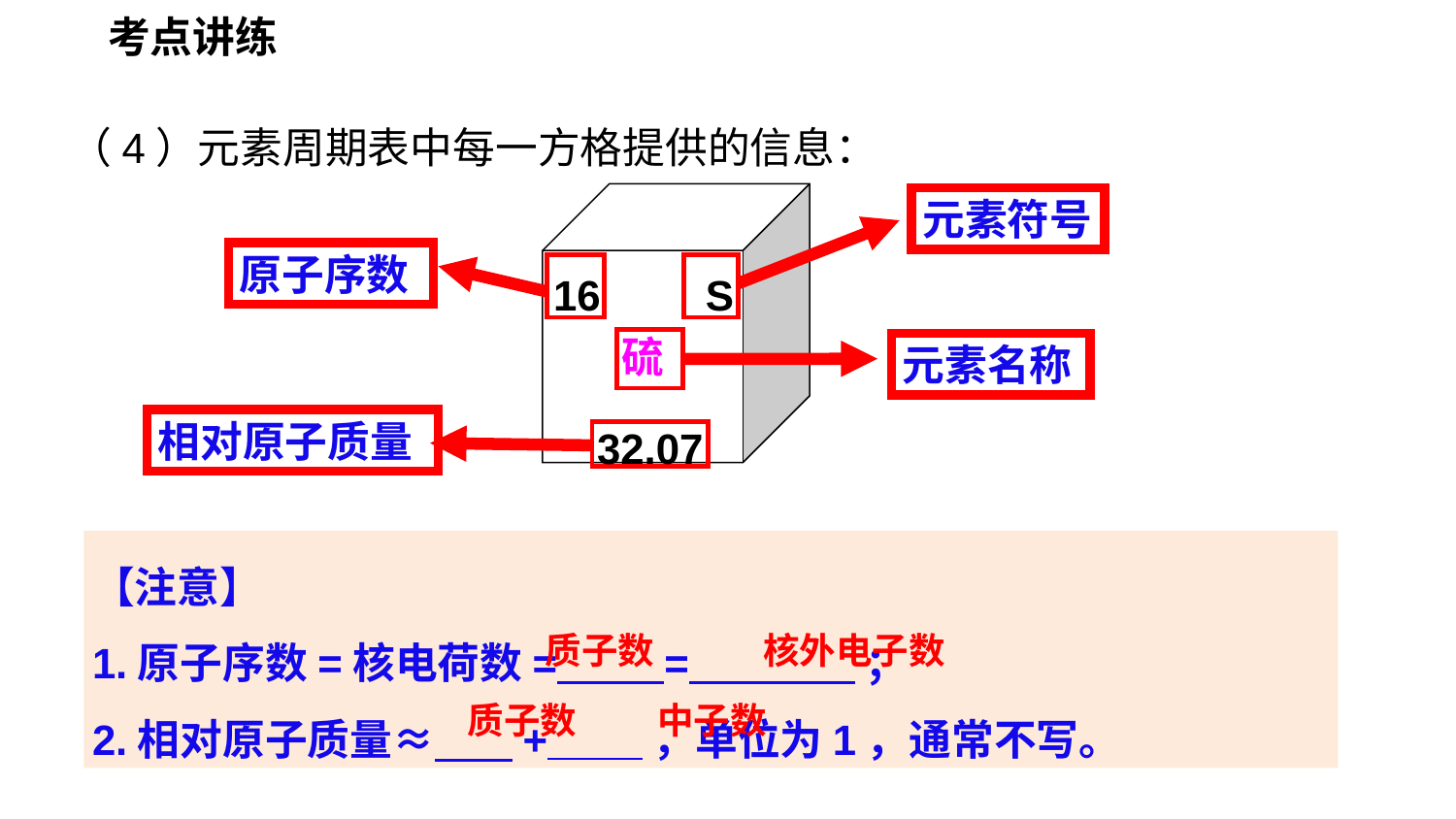

考点讲练
（4）元素周期表中每一方格提供的信息：
硫
元素符号

原子序数

16
S

元素名称

相对原子质量
32.07

【注意】
1.原子序数=核电荷数=         =              ；
2.相对原子质量≈        +        ，单位为1，通常不写。
质子数
核外电子数
质子数
中子数